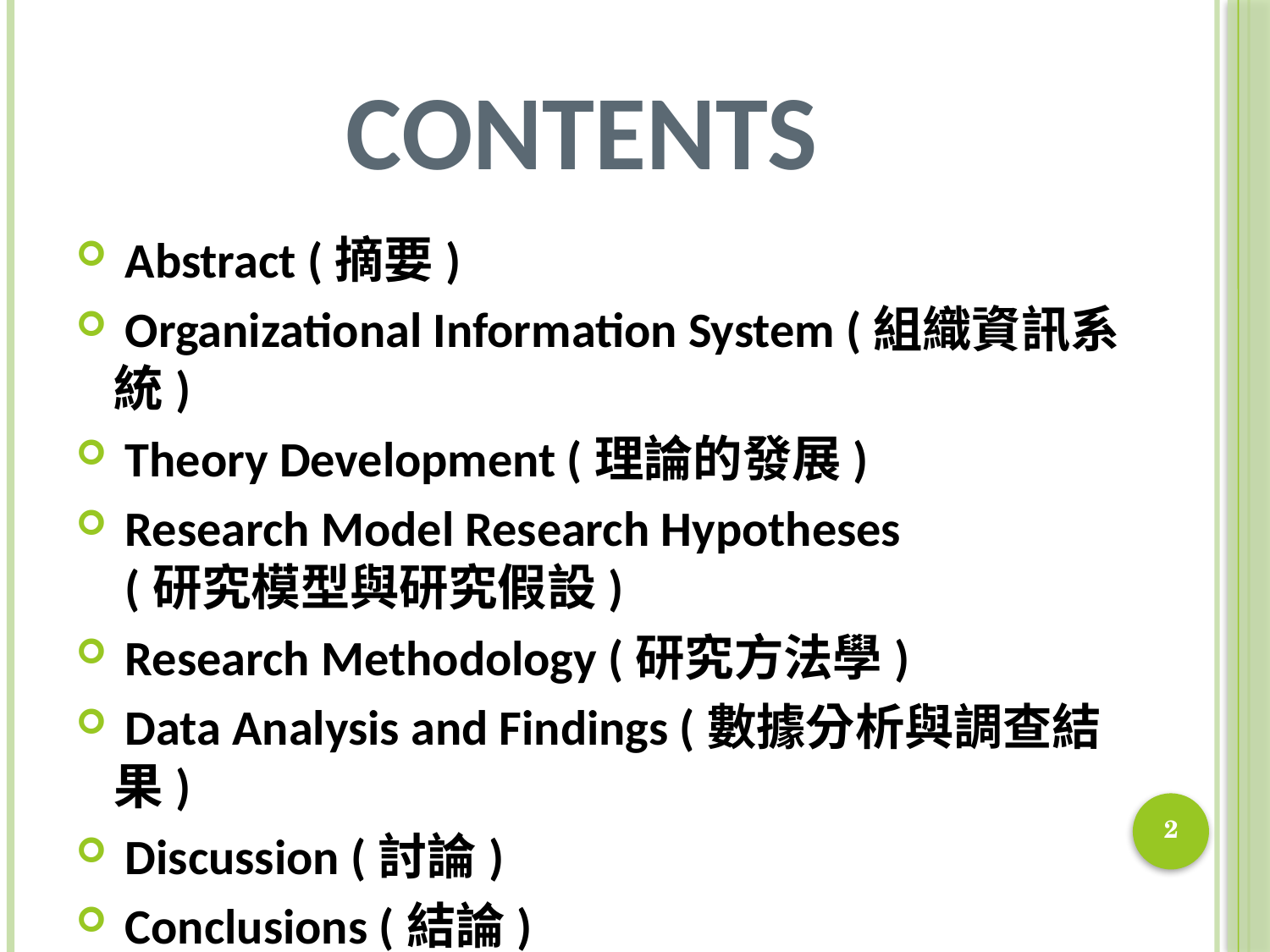

# Contents
 Abstract (摘要)
 Organizational Information System (組織資訊系統)
 Theory Development (理論的發展)
 Research Model Research Hypotheses
 (研究模型與研究假設)
 Research Methodology (研究方法學)
 Data Analysis and Findings (數據分析與調查結果)
 Discussion (討論)
 Conclusions (結論)
2